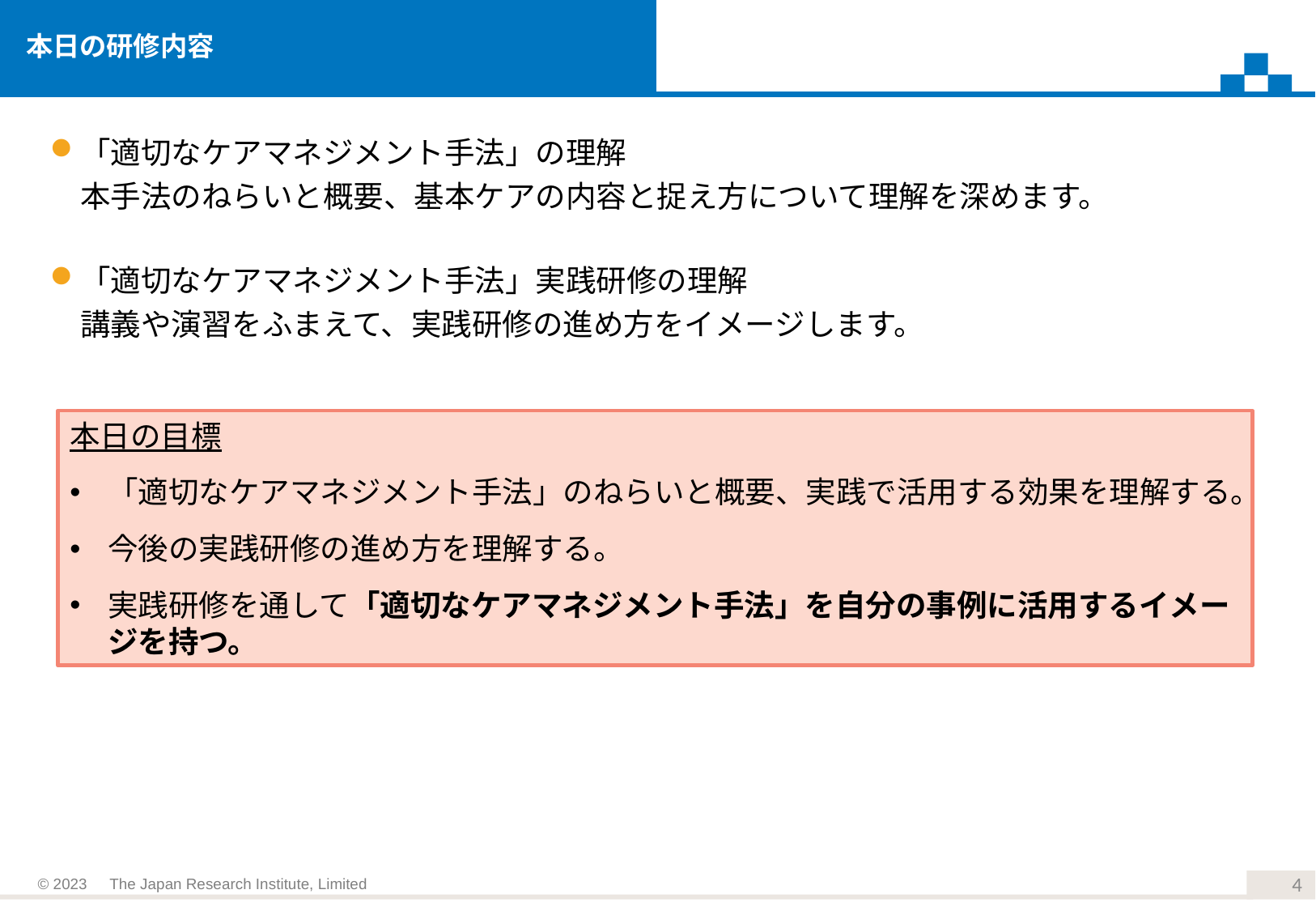

# 本日の研修内容
「適切なケアマネジメント手法」の理解
本手法のねらいと概要、基本ケアの内容と捉え方について理解を深めます。
「適切なケアマネジメント手法」実践研修の理解
講義や演習をふまえて、実践研修の進め方をイメージします。
本日の目標
「適切なケアマネジメント手法」のねらいと概要、実践で活用する効果を理解する。
今後の実践研修の進め方を理解する。
実践研修を通して「適切なケアマネジメント手法」を自分の事例に活用するイメージを持つ。
4